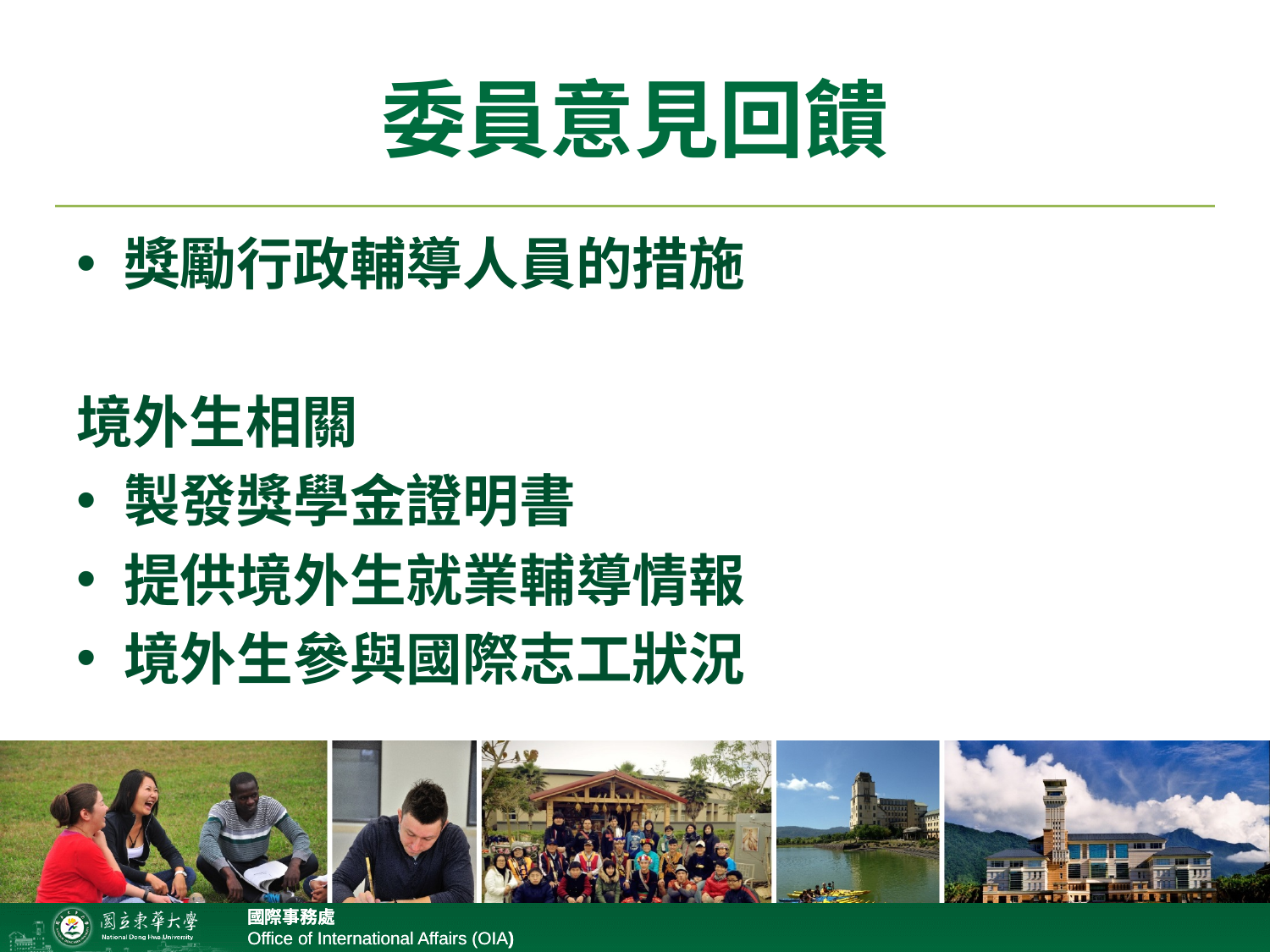

# 委員意見回饋
獎勵行政輔導人員的措施

境外生相關
製發獎學金證明書
提供境外生就業輔導情報
境外生參與國際志工狀況